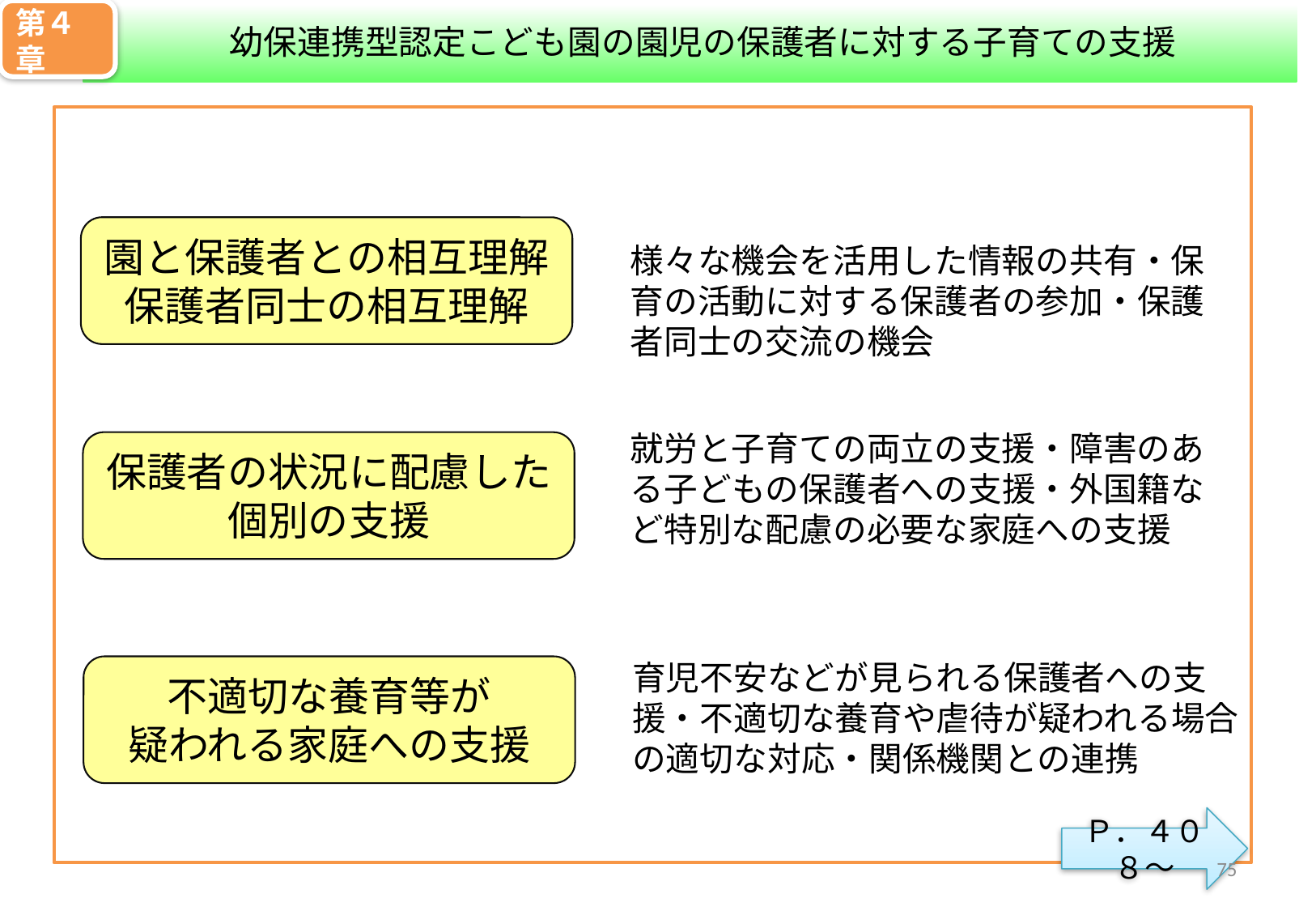

第４章

幼保連携型認定こども園の園児の保護者に対する子育ての支援

園と保護者との相互理解
保護者同士の相互理解
様々な機会を活用した情報の共有・保育の活動に対する保護者の参加・保護者同士の交流の機会
就労と子育ての両立の支援・障害のある子どもの保護者への支援・外国籍など特別な配慮の必要な家庭への支援
保護者の状況に配慮した個別の支援
育児不安などが見られる保護者への支援・不適切な養育や虐待が疑われる場合の適切な対応・関係機関との連携
不適切な養育等が
疑われる家庭への支援
Ｐ．４０８～
75